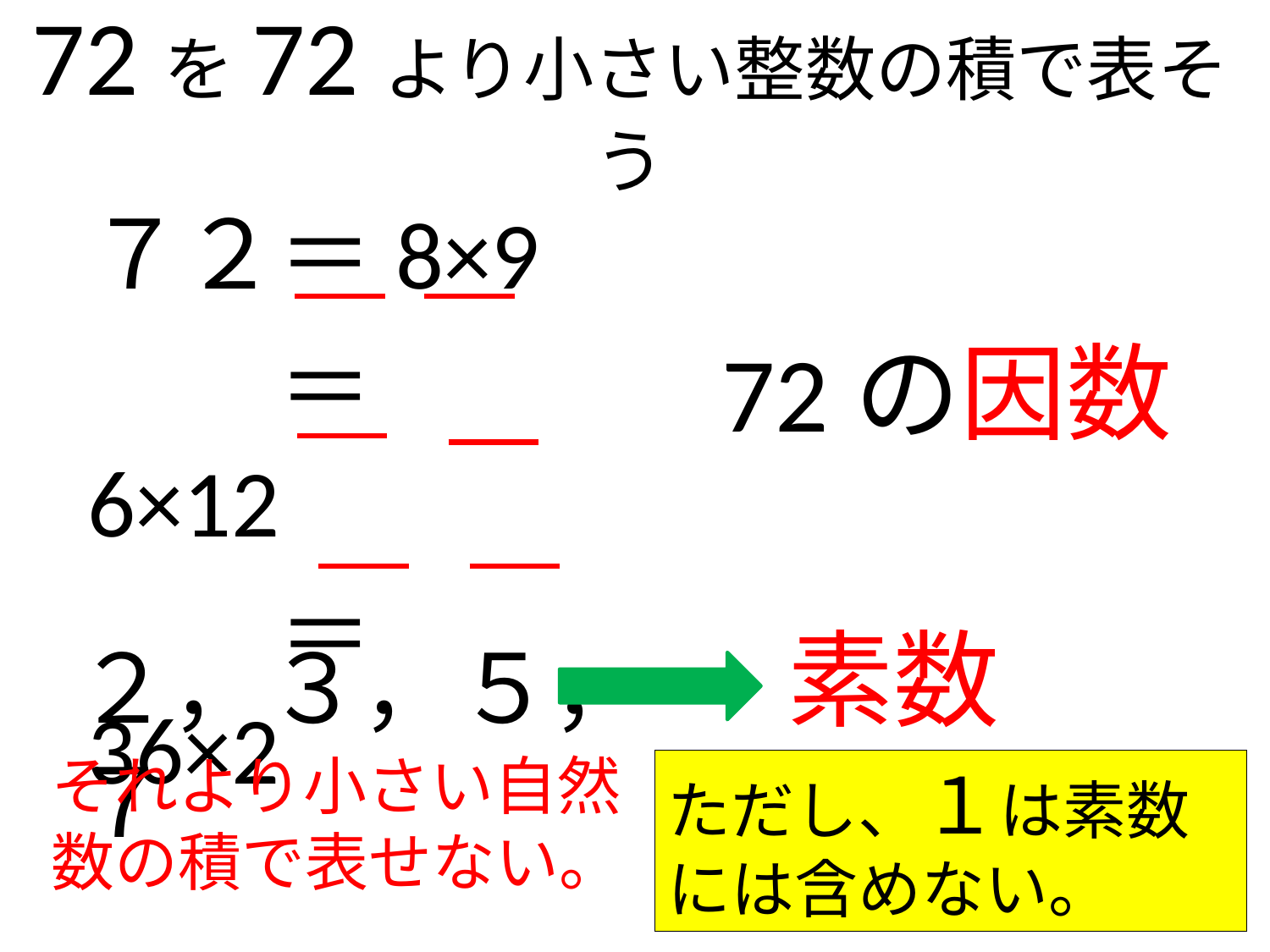

# 72を72より小さい整数の積で表そう
７２＝8×9
　　＝6×12
　　＝36×2
72の因数
素数
２，３，５，７

それより小さい自然数の積で表せない。
ただし、１は素数には含めない。